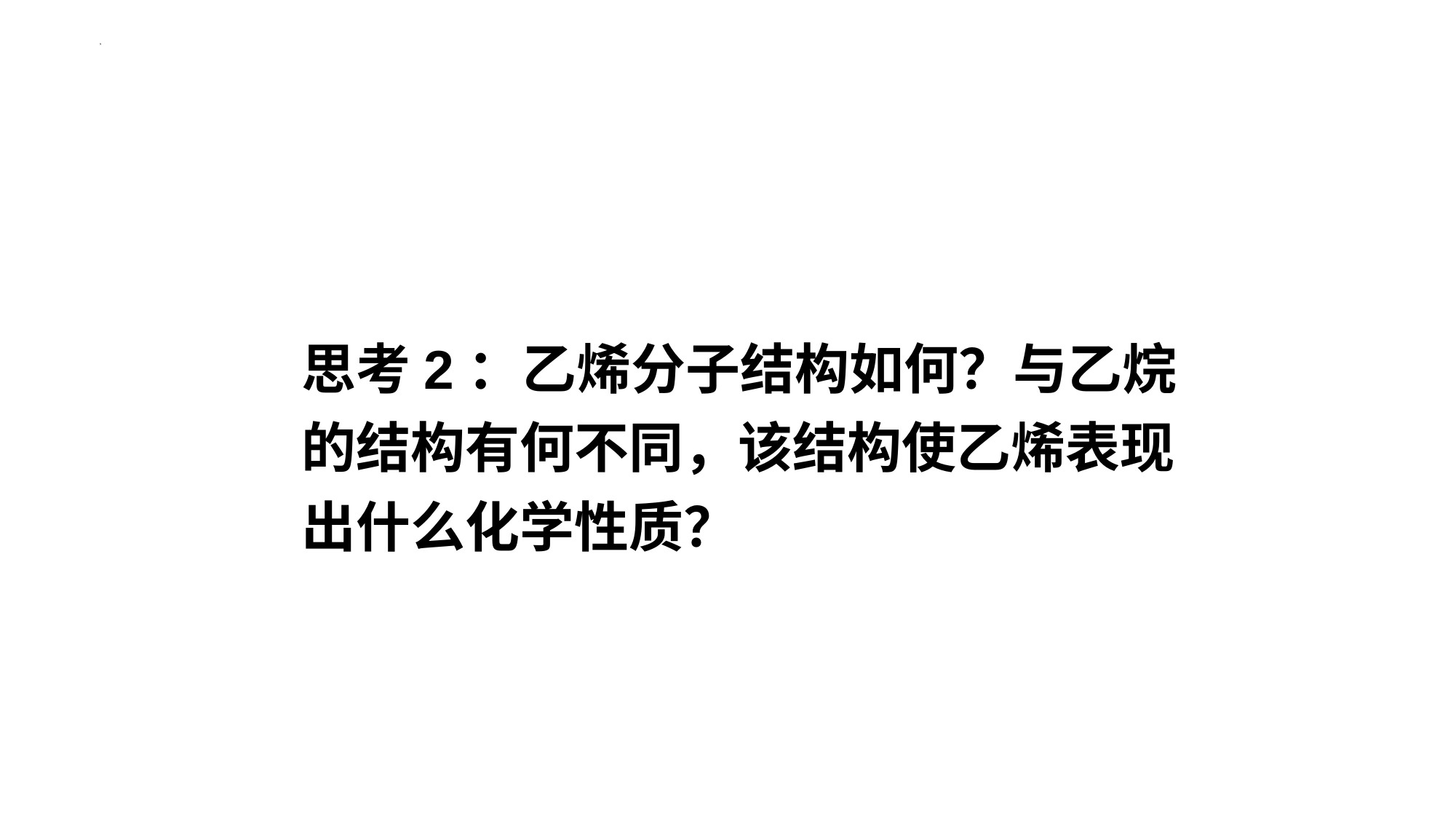

思考2：乙烯分子结构如何？与乙烷的结构有何不同，该结构使乙烯表现出什么化学性质？